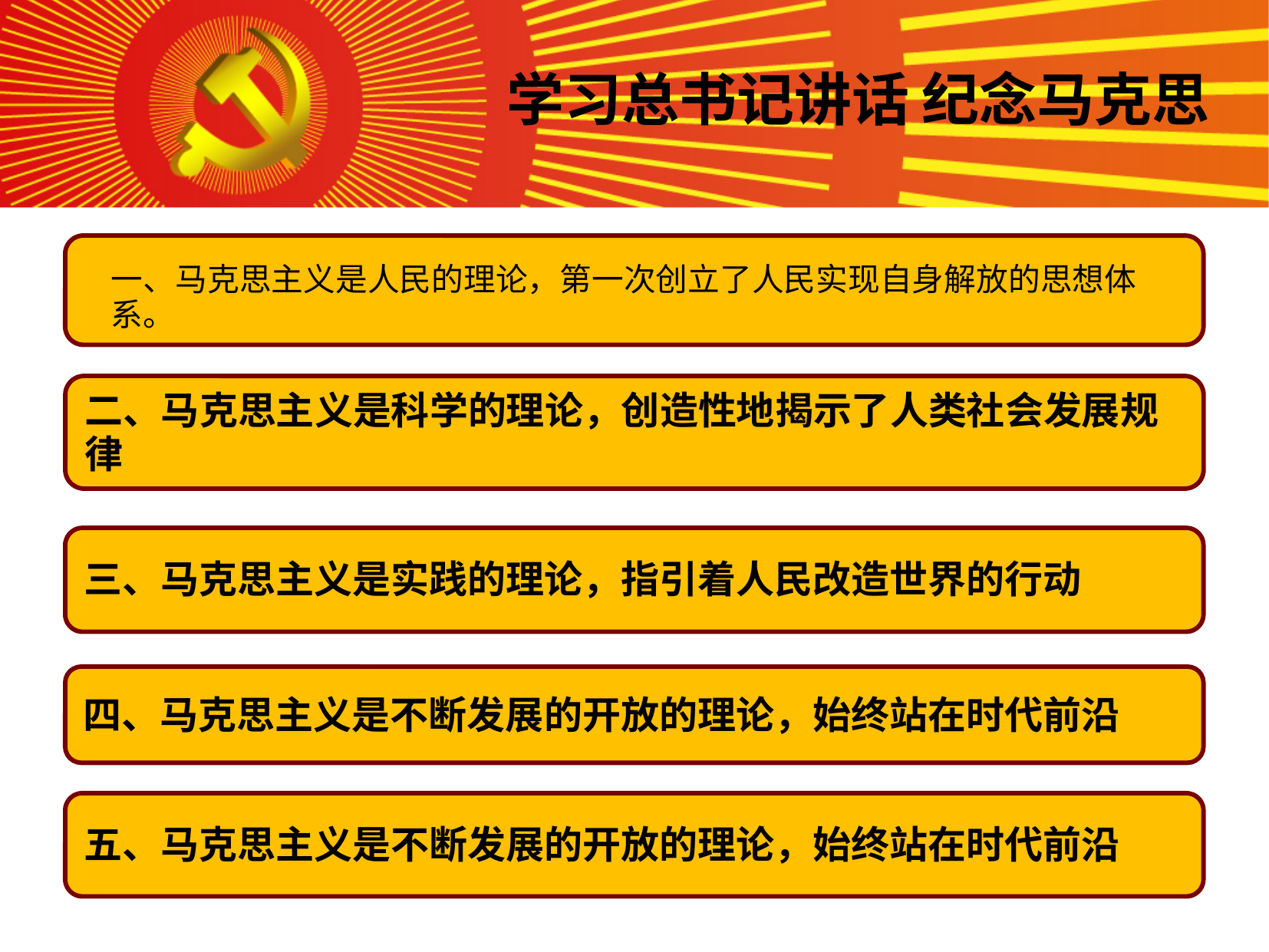

学习总书记讲话 纪念马克思

一、马克思主义是人民的理论，第一次创立了人民实现自身解放的思想体系。
二、马克思主义是科学的理论，创造性地揭示了人类社会发展规律
三、马克思主义是实践的理论，指引着人民改造世界的行动
四、马克思主义是不断发展的开放的理论，始终站在时代前沿
五、马克思主义是不断发展的开放的理论，始终站在时代前沿